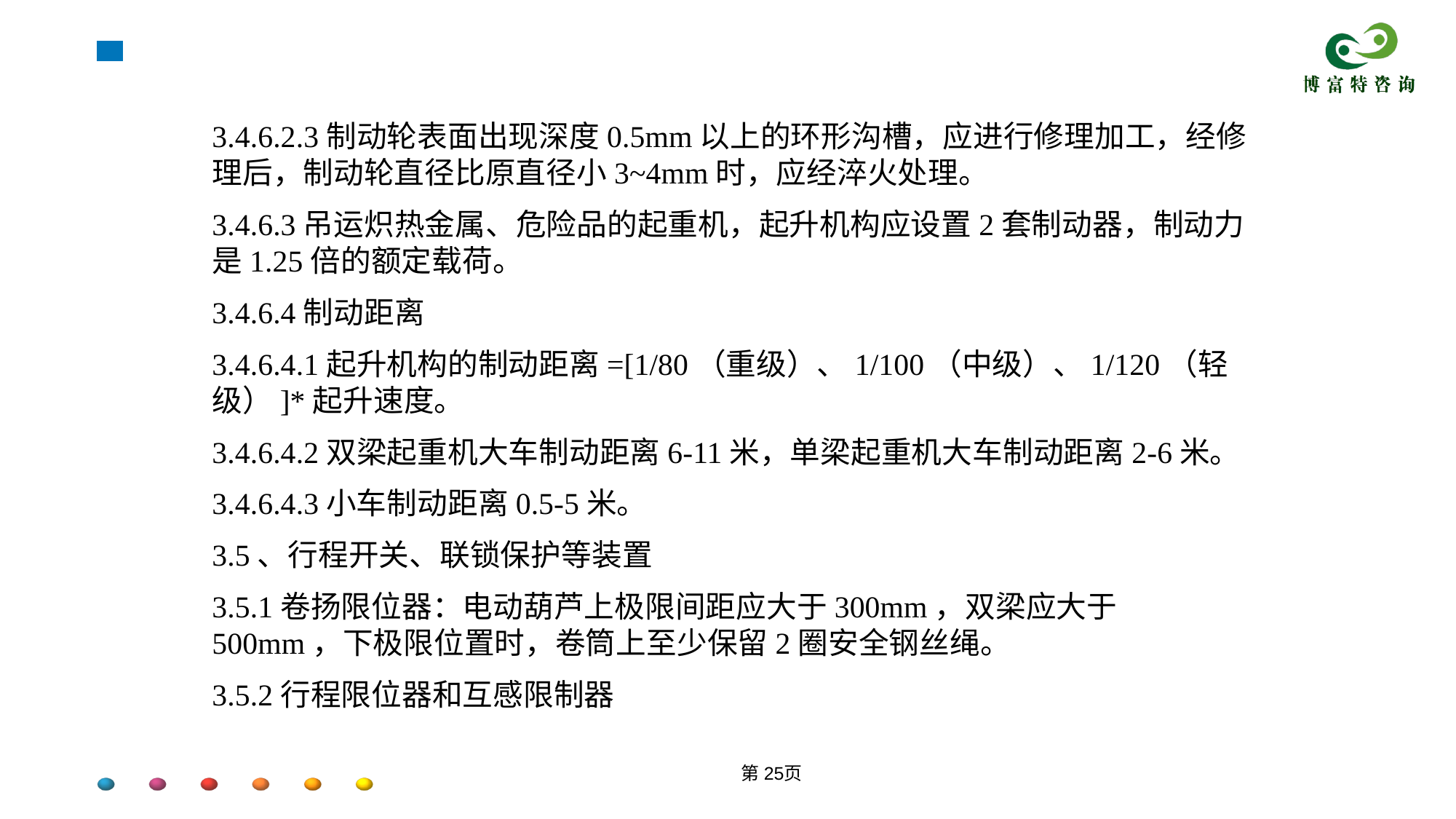

3.4.6.2.3制动轮表面出现深度0.5mm以上的环形沟槽，应进行修理加工，经修理后，制动轮直径比原直径小3~4mm时，应经淬火处理。
3.4.6.3吊运炽热金属、危险品的起重机，起升机构应设置2套制动器，制动力是1.25倍的额定载荷。
3.4.6.4制动距离
3.4.6.4.1起升机构的制动距离=[1/80（重级）、1/100（中级）、1/120（轻级）]*起升速度。
3.4.6.4.2双梁起重机大车制动距离6-11米，单梁起重机大车制动距离2-6米。
3.4.6.4.3小车制动距离0.5-5米。
3.5、行程开关、联锁保护等装置
3.5.1卷扬限位器：电动葫芦上极限间距应大于300mm，双梁应大于500mm，下极限位置时，卷筒上至少保留2圈安全钢丝绳。
3.5.2行程限位器和互感限制器